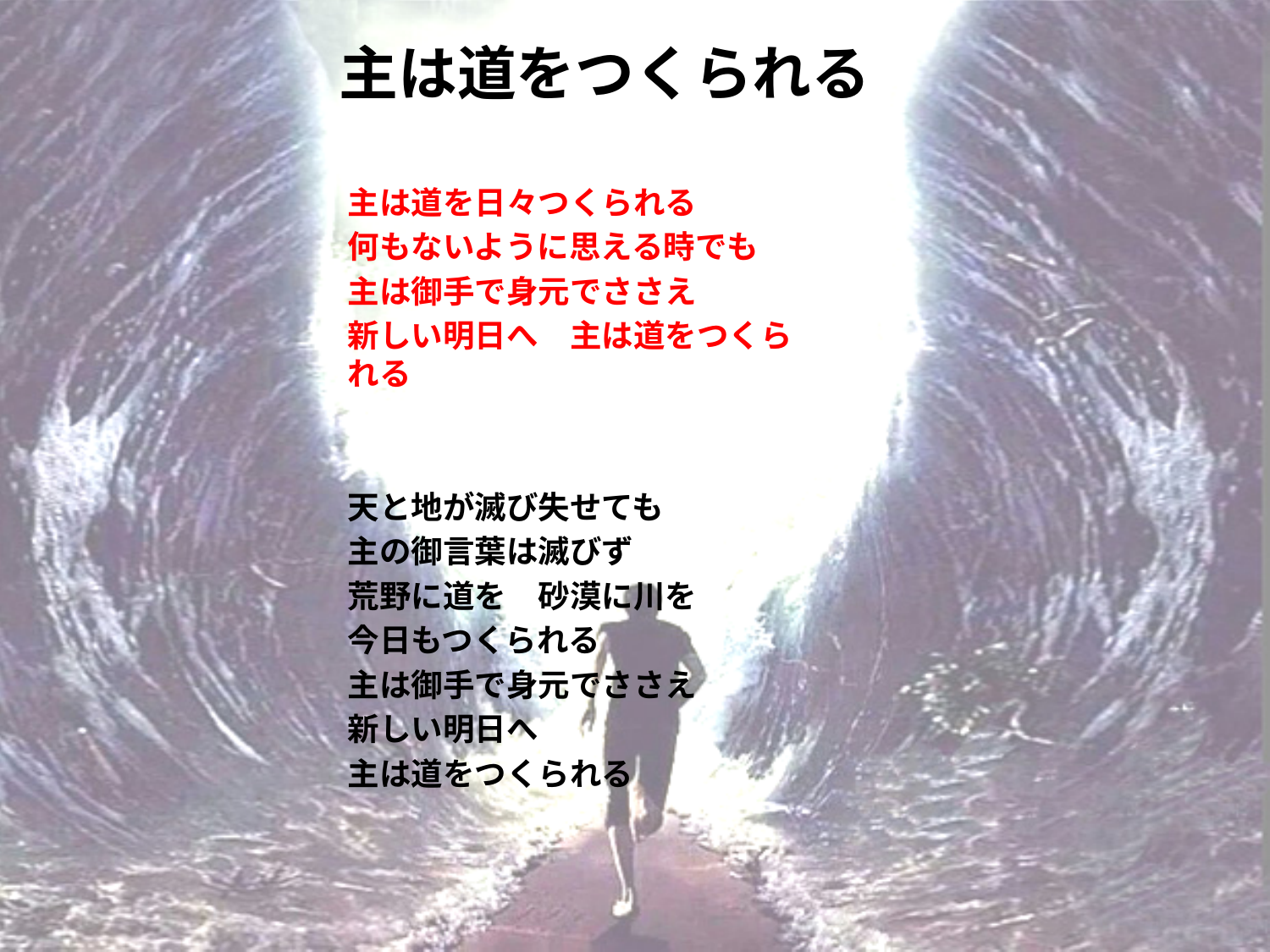

# 主は道をつくられる
主は道を日々つくられる
何もないように思える時でも
主は御手で身元でささえ
新しい明日へ　主は道をつくられる

天と地が滅び失せても
主の御言葉は滅びず
荒野に道を　砂漠に川を
今日もつくられる
主は御手で身元でささえ
新しい明日へ
主は道をつくられる